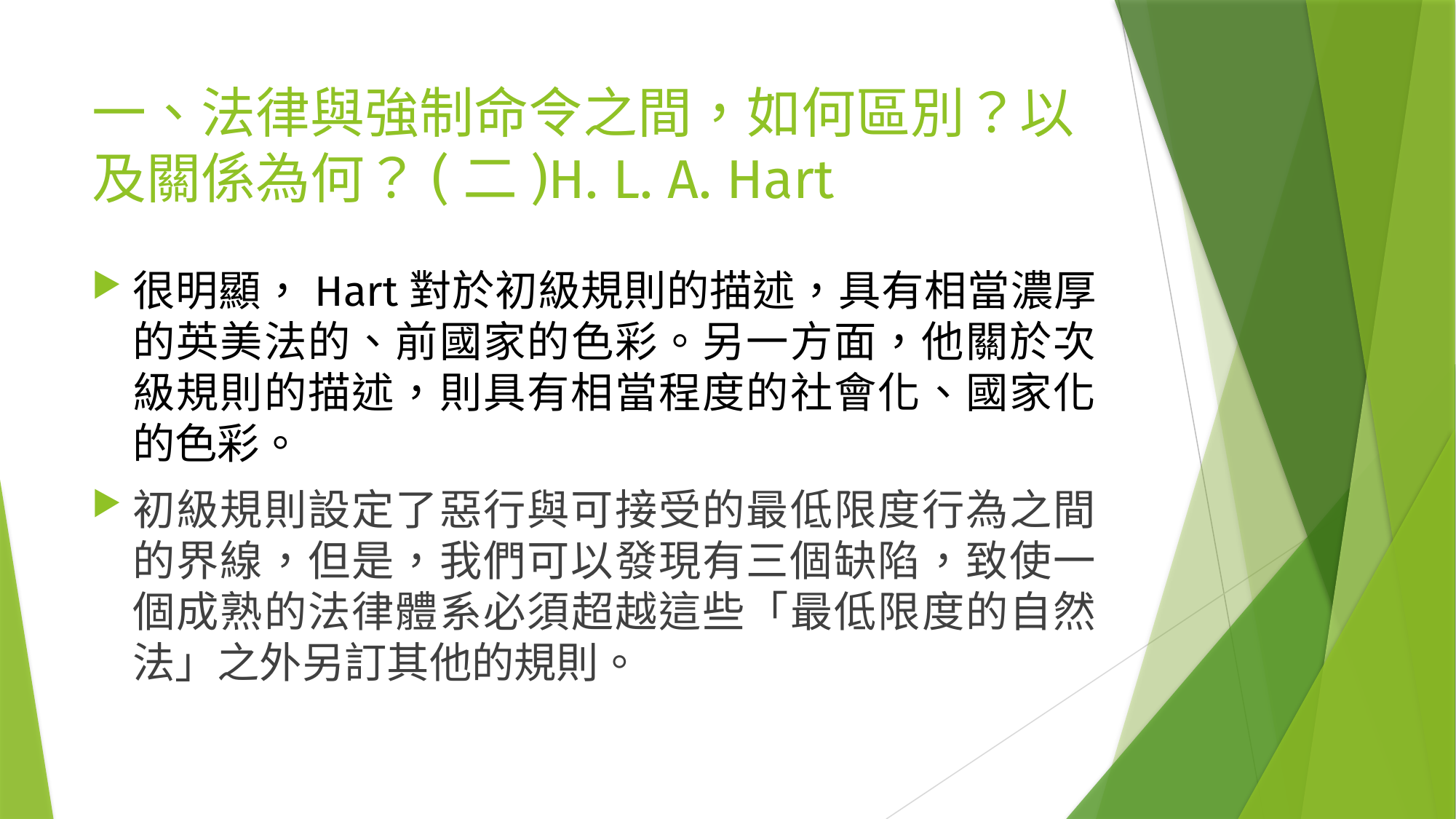

# 一、法律與強制命令之間，如何區別？以及關係為何？(二)H. L. A. Hart
很明顯，Hart對於初級規則的描述，具有相當濃厚的英美法的、前國家的色彩。另一方面，他關於次級規則的描述，則具有相當程度的社會化、國家化的色彩。
初級規則設定了惡行與可接受的最低限度行為之間的界線，但是，我們可以發現有三個缺陷，致使一個成熟的法律體系必須超越這些「最低限度的自然法」之外另訂其他的規則。